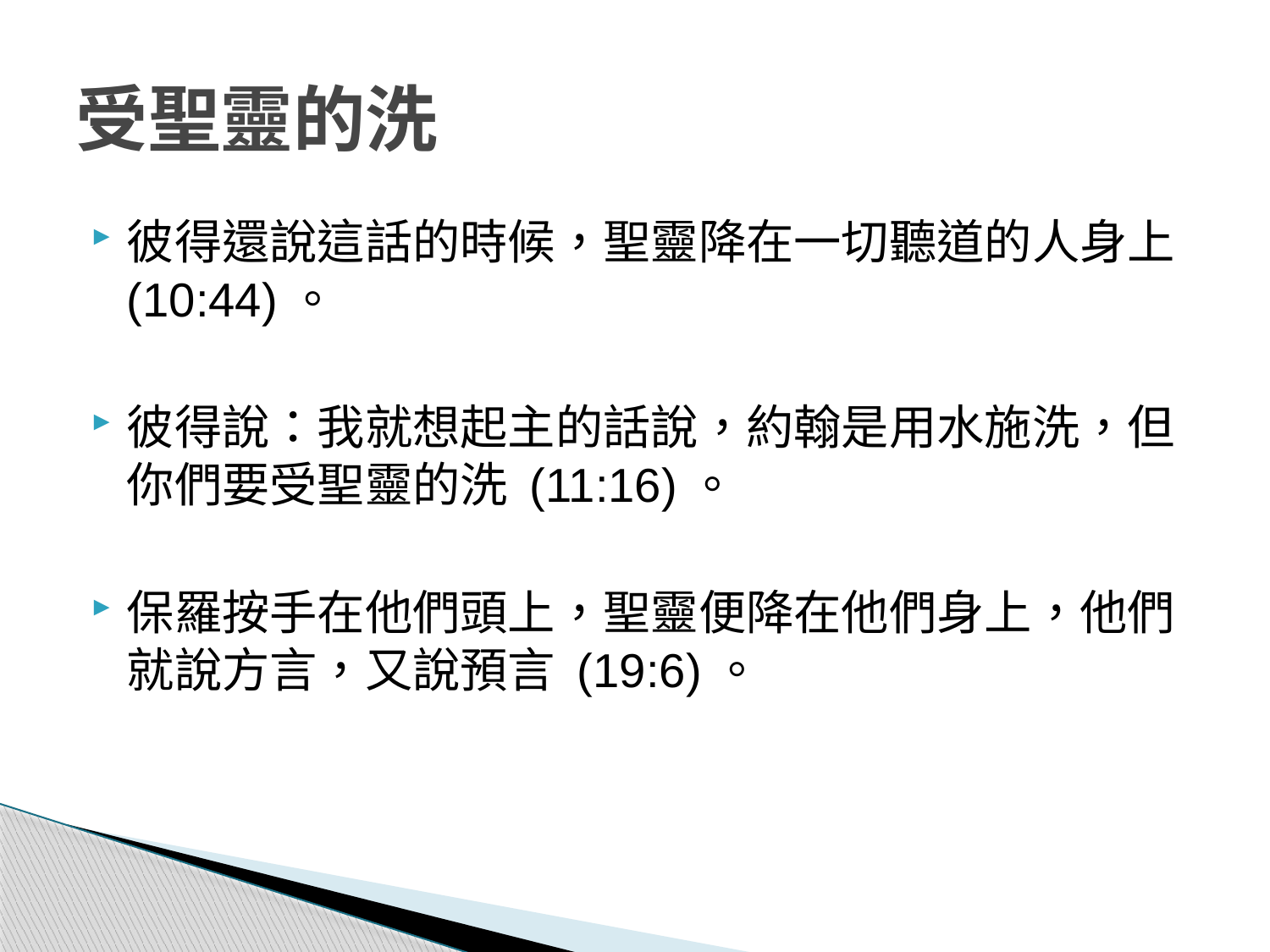

# 受聖靈的洗
彼得還說這話的時候，聖靈降在一切聽道的人身上 (10:44)。

彼得說：我就想起主的話說，約翰是用水施洗，但你們要受聖靈的洗 (11:16)。

保羅按手在他們頭上，聖靈便降在他們身上，他們就說方言，又說預言 (19:6)。